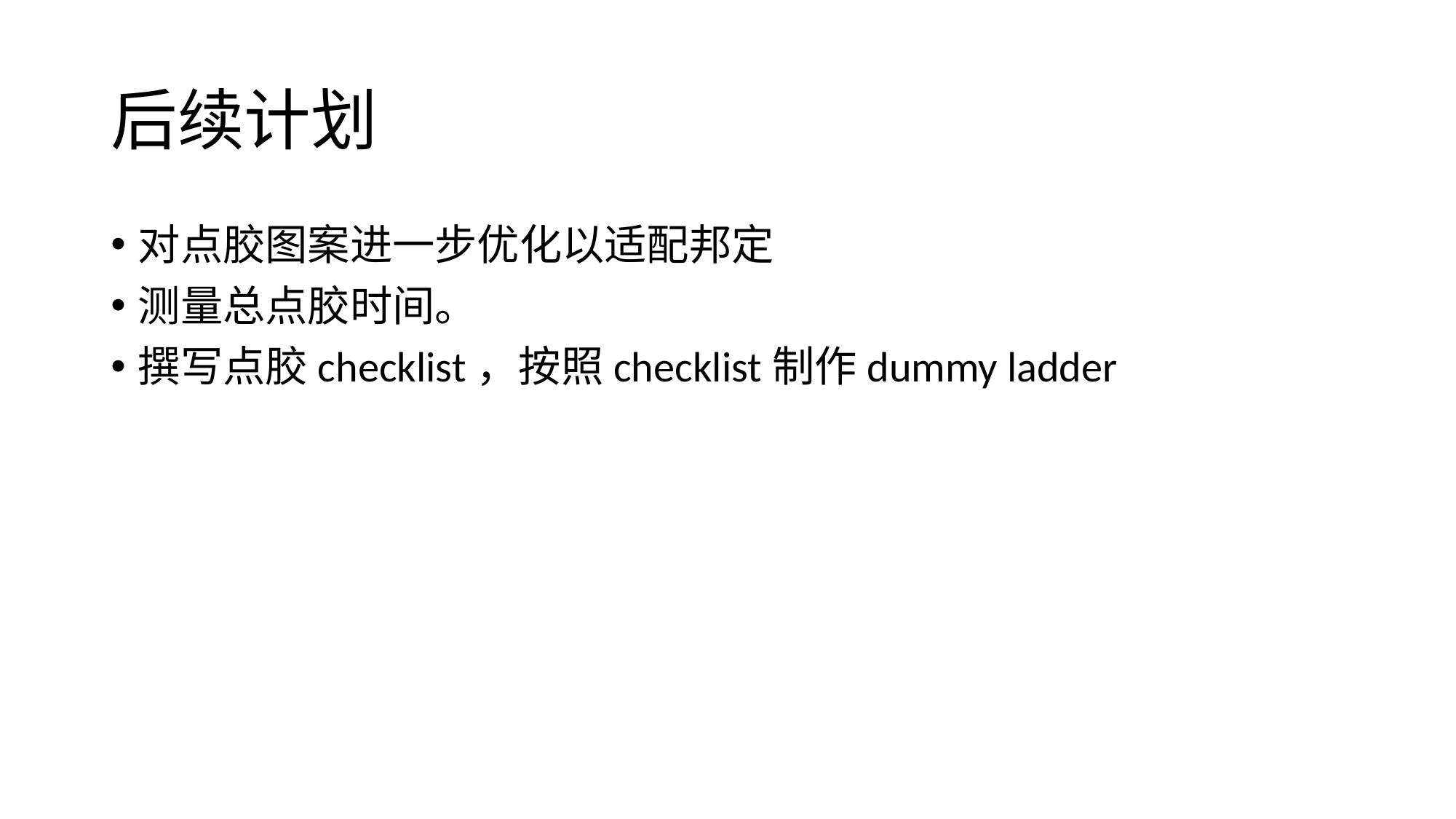

# 后续计划
对点胶图案进一步优化以适配邦定
测量总点胶时间。
撰写点胶checklist，按照checklist制作dummy ladder